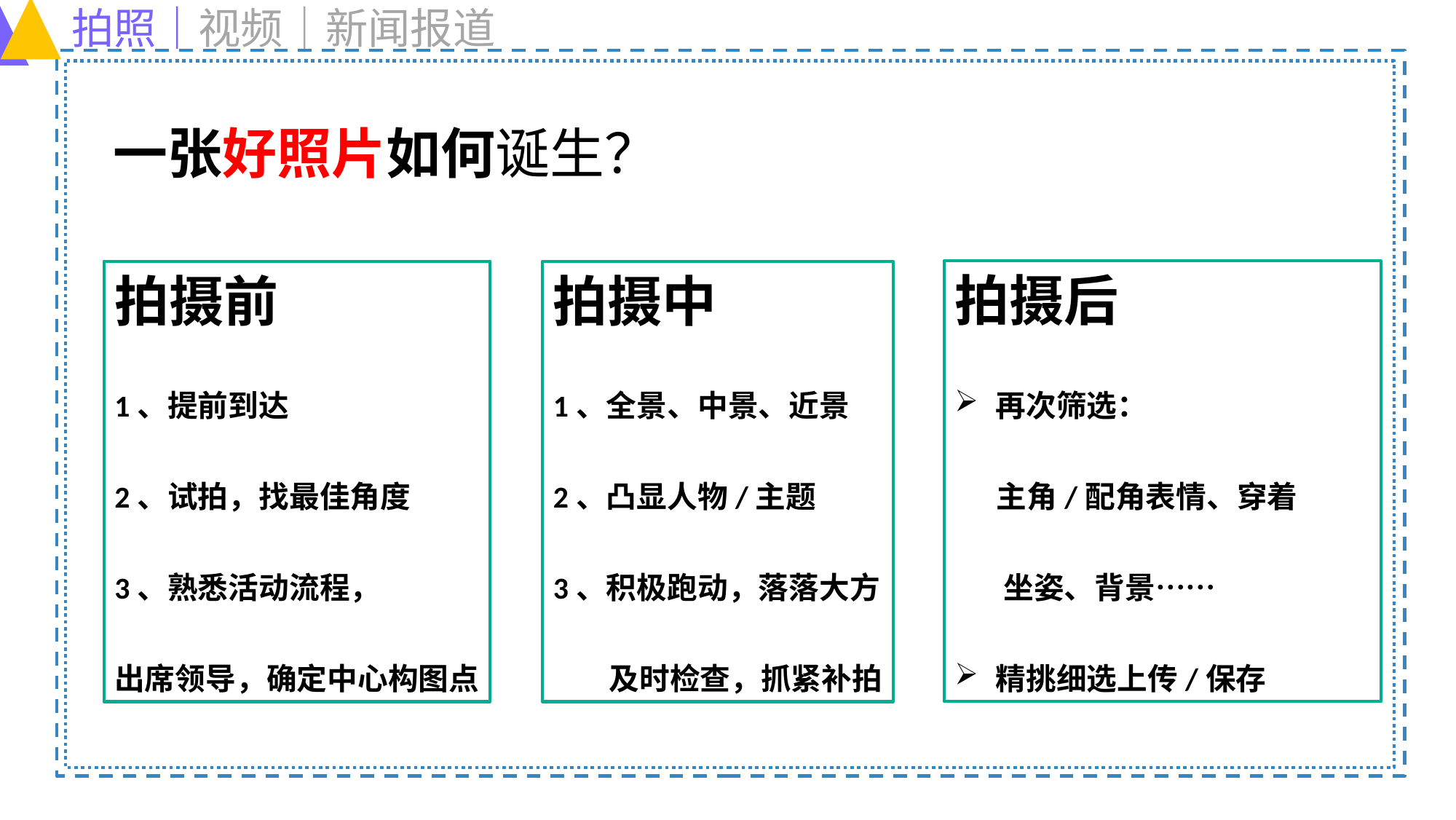

拍照｜视频｜新闻报道

一张好照片如何诞生？
拍摄后
再次筛选：
     主角/配角表情、穿着
      坐姿、背景……
精挑细选上传/保存
拍摄前
1、提前到达
2、试拍，找最佳角度
3、熟悉活动流程，
出席领导，确定中心构图点
拍摄中
1、全景、中景、近景
2、凸显人物/主题
3、积极跑动，落落大方
       及时检查，抓紧补拍